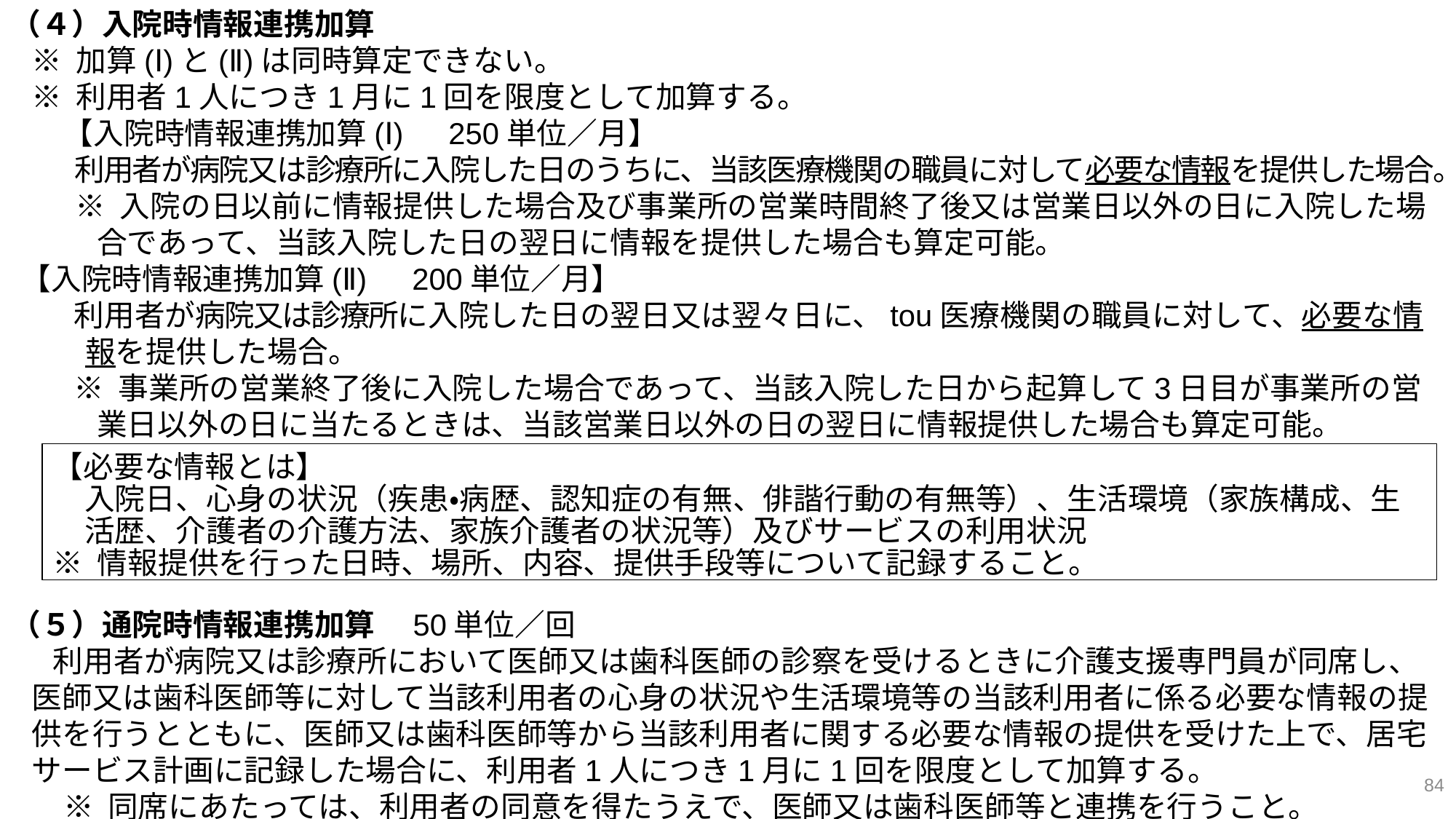

（４）入院時情報連携加算
※ 加算(Ⅰ)と(Ⅱ)は同時算定できない。
※ 利用者1人につき1月に1回を限度として加算する。
【入院時情報連携加算(Ⅰ)　250単位／月】
利用者が病院又は診療所に入院した日のうちに、当該医療機関の職員に対して必要な情報を提供した場合。
※ 入院の日以前に情報提供した場合及び事業所の営業時間終了後又は営業日以外の日に入院した場合であって、当該入院した日の翌日に情報を提供した場合も算定可能。
【入院時情報連携加算(Ⅱ)　200単位／月】
利用者が病院又は診療所に入院した日の翌日又は翌々日に、tou医療機関の職員に対して、必要な情報を提供した場合。
※ 事業所の営業終了後に入院した場合であって、当該入院した日から起算して3日目が事業所の営業日以外の日に当たるときは、当該営業日以外の日の翌日に情報提供した場合も算定可能。

（５）通院時情報連携加算　50単位／回
利用者が病院又は診療所において医師又は歯科医師の診察を受けるときに介護支援専門員が同席し、医師又は歯科医師等に対して当該利用者の心身の状況や生活環境等の当該利用者に係る必要な情報の提供を行うとともに、医師又は歯科医師等から当該利用者に関する必要な情報の提供を受けた上で、居宅サービス計画に記録した場合に、利用者1人につき1月に1回を限度として加算する。
※ 同席にあたっては、利用者の同意を得たうえで、医師又は歯科医師等と連携を行うこと。
【必要な情報とは】
入院日、心身の状況（疾患・病歴、認知症の有無、俳諧行動の有無等）、生活環境（家族構成、生活歴、介護者の介護方法、家族介護者の状況等）及びサービスの利用状況
※ 情報提供を行った日時、場所、内容、提供手段等について記録すること。
84